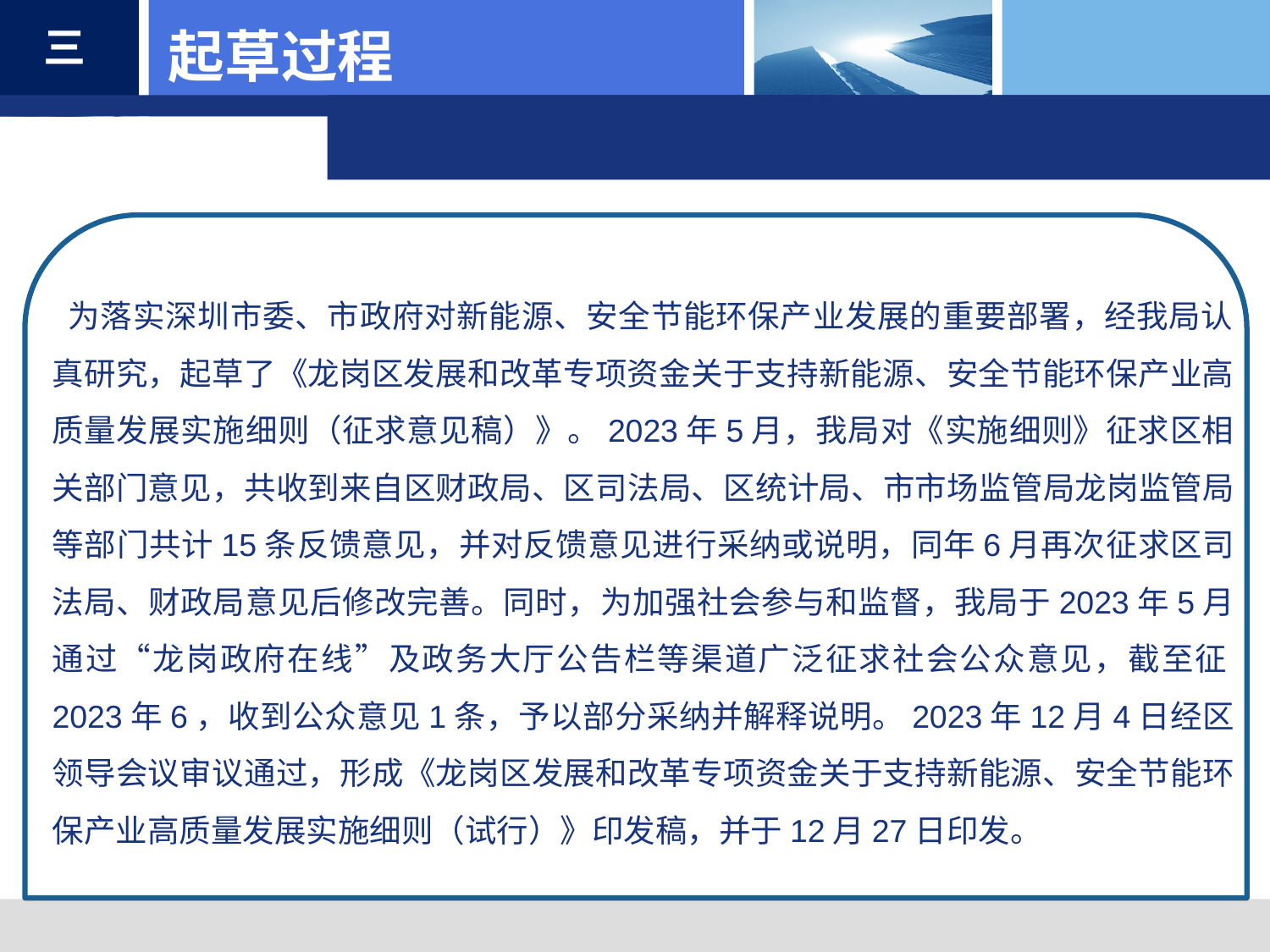

三
起草过程

 为落实深圳市委、市政府对新能源、安全节能环保产业发展的重要部署，经我局认真研究，起草了《龙岗区发展和改革专项资金关于支持新能源、安全节能环保产业高质量发展实施细则（征求意见稿）》。2023年5月，我局对《实施细则》征求区相关部门意见，共收到来自区财政局、区司法局、区统计局、市市场监管局龙岗监管局等部门共计15条反馈意见，并对反馈意见进行采纳或说明，同年6月再次征求区司法局、财政局意见后修改完善。同时，为加强社会参与和监督，我局于2023年5月通过“龙岗政府在线”及政务大厅公告栏等渠道广泛征求社会公众意见，截至征2023年6，收到公众意见1条，予以部分采纳并解释说明。2023年12月4日经区领导会议审议通过，形成《龙岗区发展和改革专项资金关于支持新能源、安全节能环保产业高质量发展实施细则（试行）》印发稿，并于12月27日印发。

6